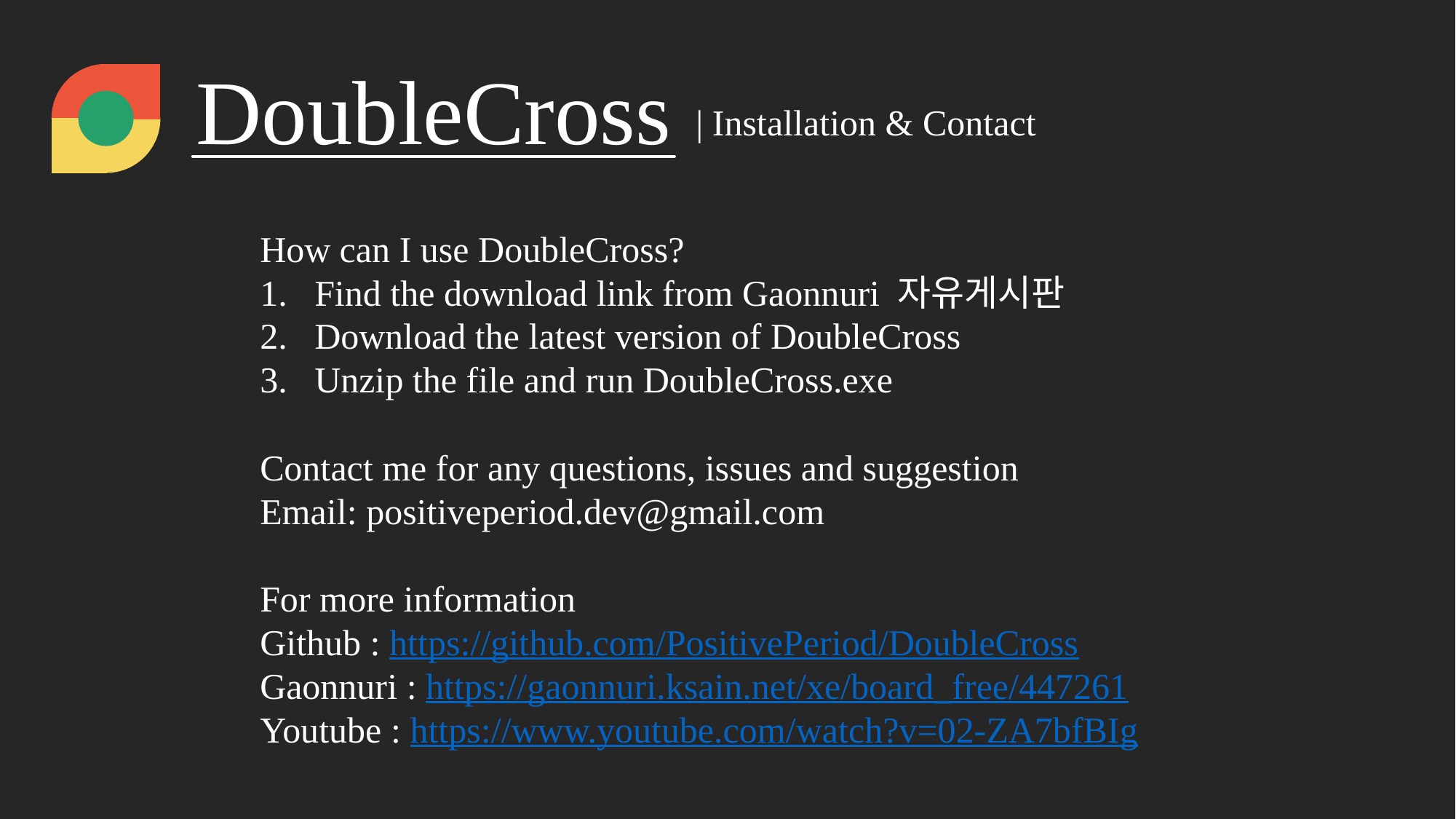

DoubleCross

| Installation & Contact

How can I use DoubleCross?
Find the download link from Gaonnuri 자유게시판
Download the latest version of DoubleCross
Unzip the file and run DoubleCross.exe

Contact me for any questions, issues and suggestion
Email: positiveperiod.dev@gmail.com

For more information
Github : https://github.com/PositivePeriod/DoubleCross
Gaonnuri : https://gaonnuri.ksain.net/xe/board_free/447261
Youtube : https://www.youtube.com/watch?v=02-ZA7bfBIg